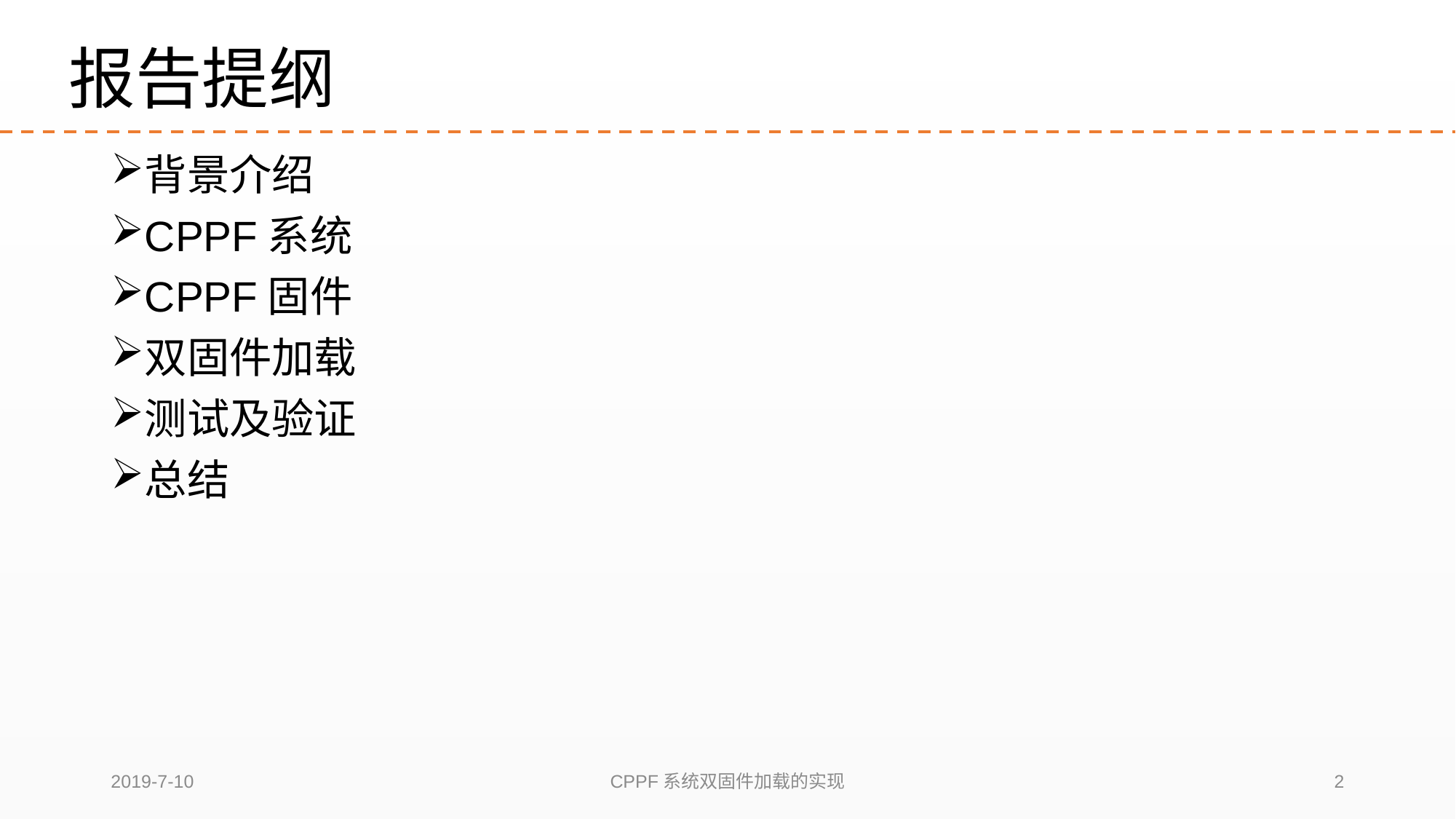

# 报告提纲
背景介绍
CPPF系统
CPPF固件
双固件加载
测试及验证
总结
2019-7-10
CPPF系统双固件加载的实现
2